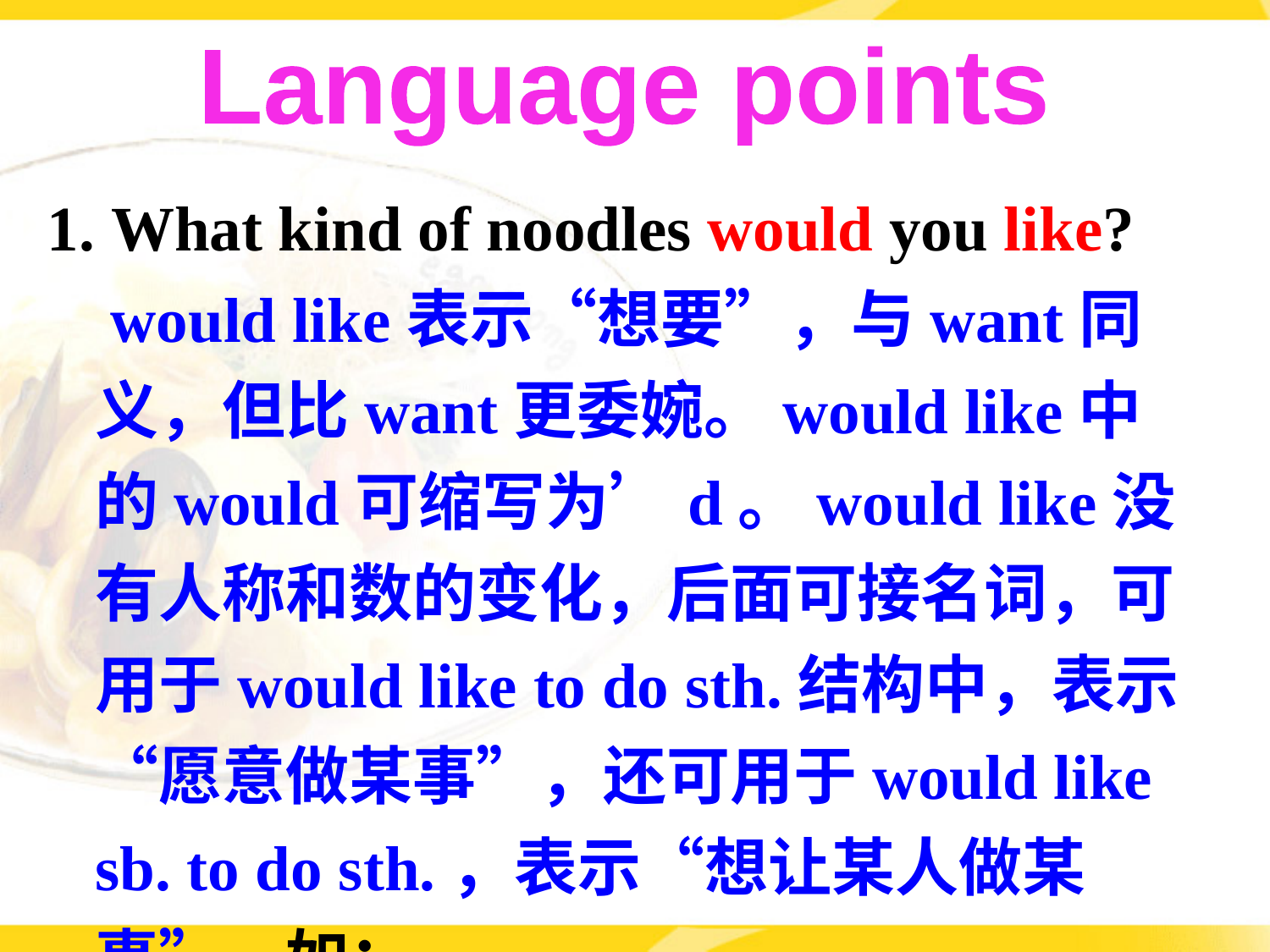

Language points
 What kind of noodles would you like?
    would like表示“想要”，与want同义，但比want更委婉。would like中的would可缩写为’d。would like没有人称和数的变化，后面可接名词，可用于would like to do sth.结构中，表示“愿意做某事”，还可用于would like sb. to do sth.，表示“想让某人做某事”。如：